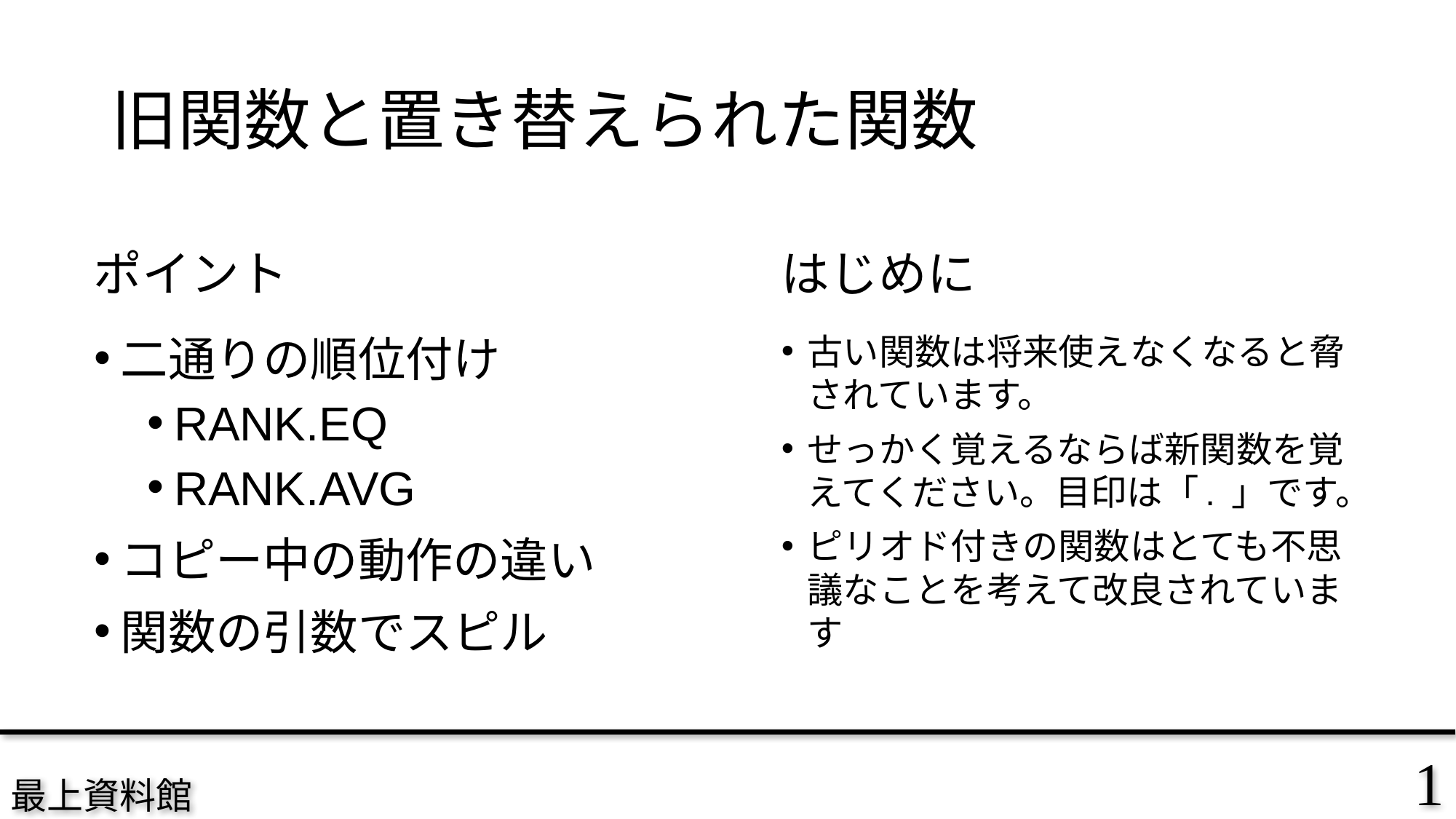

# 旧関数と置き替えられた関数
はじめに
ポイント
二通りの順位付け
RANK.EQ
RANK.AVG
コピー中の動作の違い
関数の引数でスピル
古い関数は将来使えなくなると脅されています。
せっかく覚えるならば新関数を覚えてください。目印は「. 」です。
ピリオド付きの関数はとても不思議なことを考えて改良されています